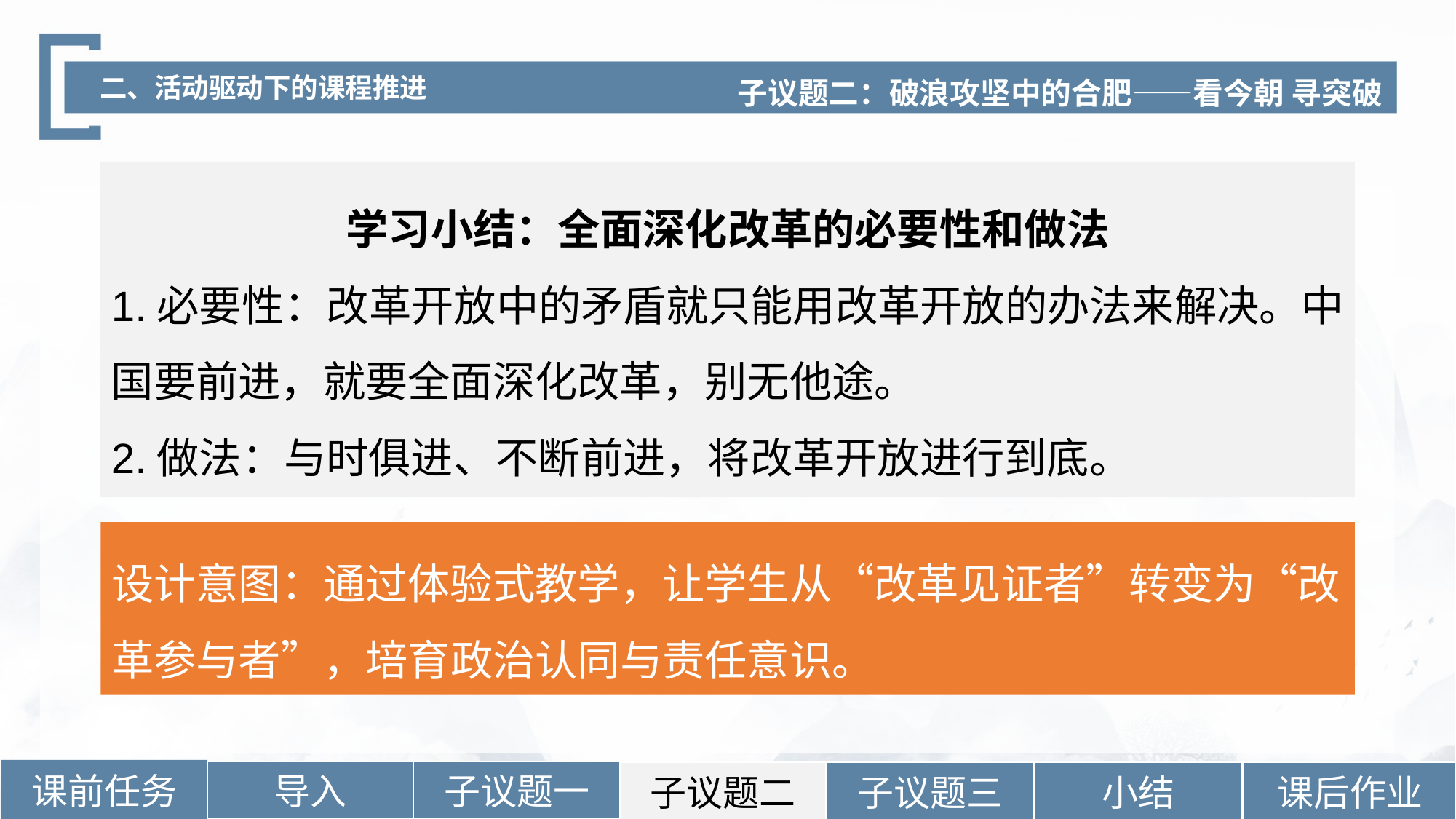

子议题二：破浪攻坚中的合肥——看今朝 寻突破
二、活动驱动下的课程推进
学习小结：全面深化改革的必要性和做法
1.必要性：改革开放中的矛盾就只能用改革开放的办法来解决。中国要前进，就要全面深化改革，别无他途。
2.做法：与时俱进、不断前进，将改革开放进行到底。
设计意图：通过体验式教学，让学生从“改革见证者”转变为“改革参与者”，培育政治认同与责任意识。
课前任务
导入
子议题一
小结
课后作业
子议题二
子议题三